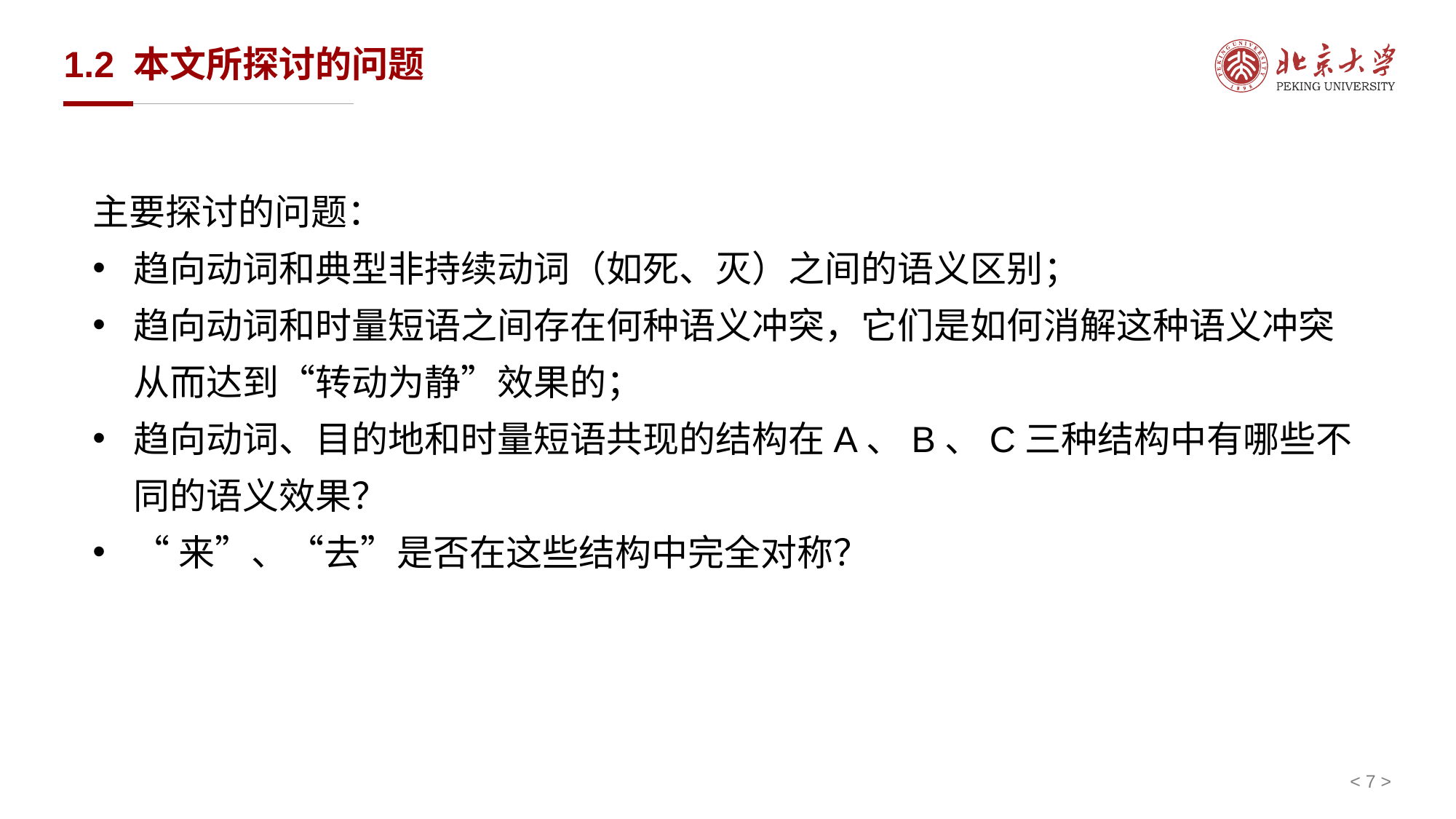

# 1.2 本文所探讨的问题
主要探讨的问题：
趋向动词和典型非持续动词（如死、灭）之间的语义区别；
趋向动词和时量短语之间存在何种语义冲突，它们是如何消解这种语义冲突从而达到“转动为静”效果的；
趋向动词、目的地和时量短语共现的结构在A、B、C三种结构中有哪些不同的语义效果？
“来”、“去”是否在这些结构中完全对称？
< 7 >